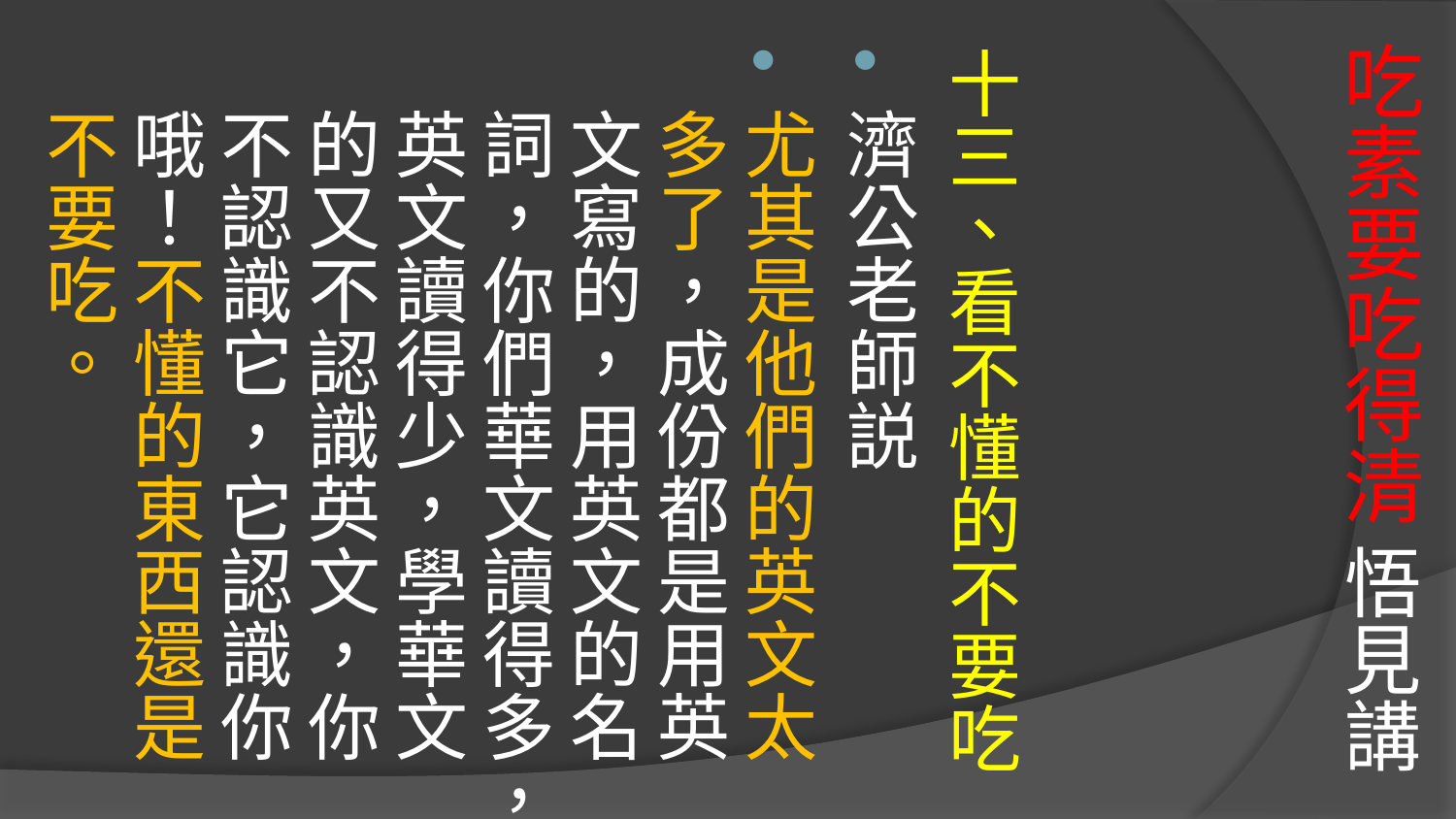

# 吃素要吃得清 悟見講
十三、看不懂的不要吃
濟公老師説
尤其是他們的英文太多了，成份都是用英文寫的，用英文的名詞，你們華文讀得多，英文讀得少，學華文的又不認識英文，你不認識它，它認識你哦！不懂的東西還是不要吃。